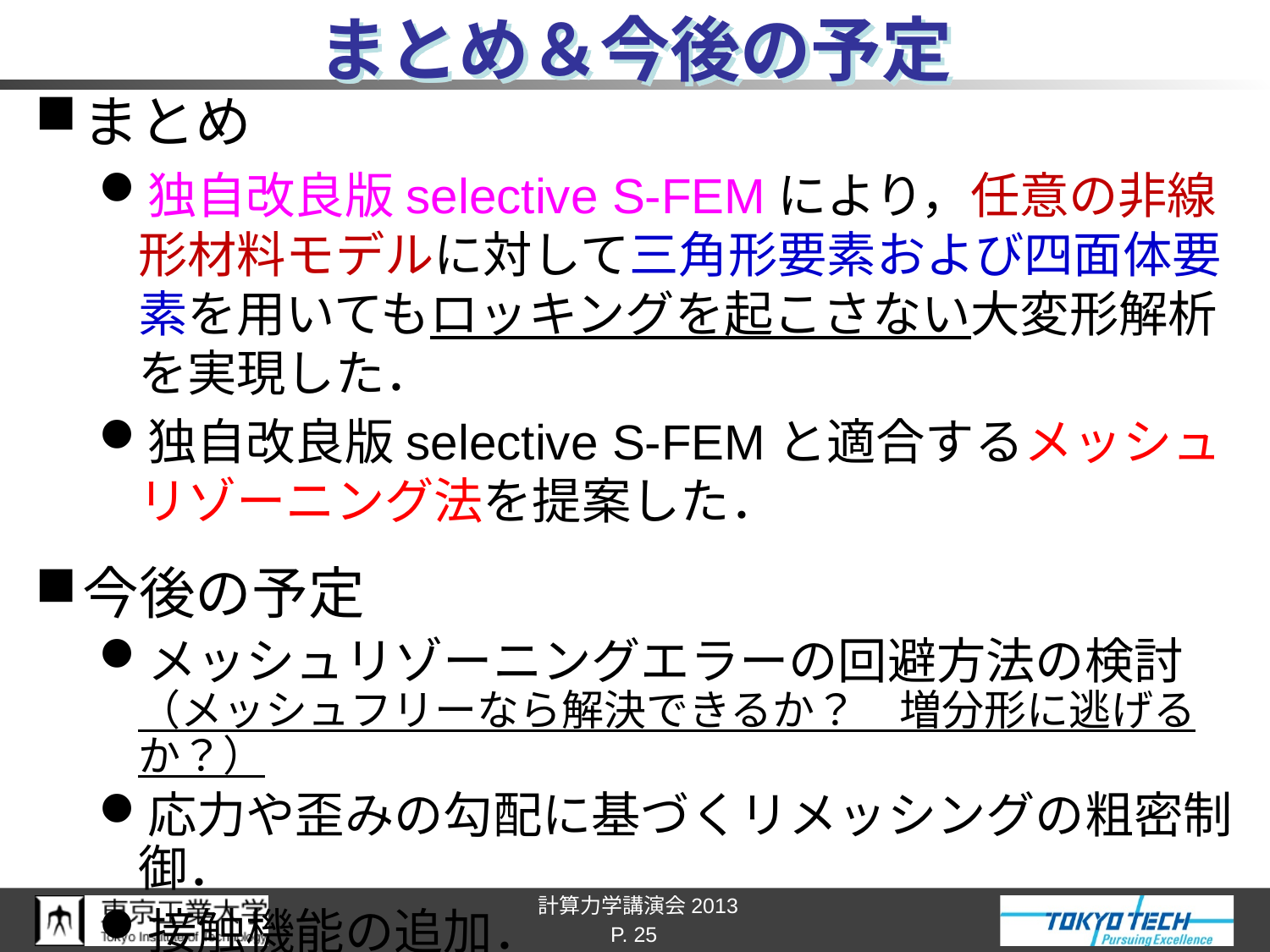

# まとめ＆今後の予定
まとめ
独自改良版selective S-FEMにより，任意の非線形材料モデルに対して三角形要素および四面体要素を用いてもロッキングを起こさない大変形解析を実現した．
独自改良版selective S-FEMと適合するメッシュリゾーニング法を提案した．

今後の予定
メッシュリゾーニングエラーの回避方法の検討
（メッシュフリーなら解決できるか？　増分形に逃げるか？）
応力や歪みの勾配に基づくリメッシングの粗密制御．
接触機能の追加．
P. 25